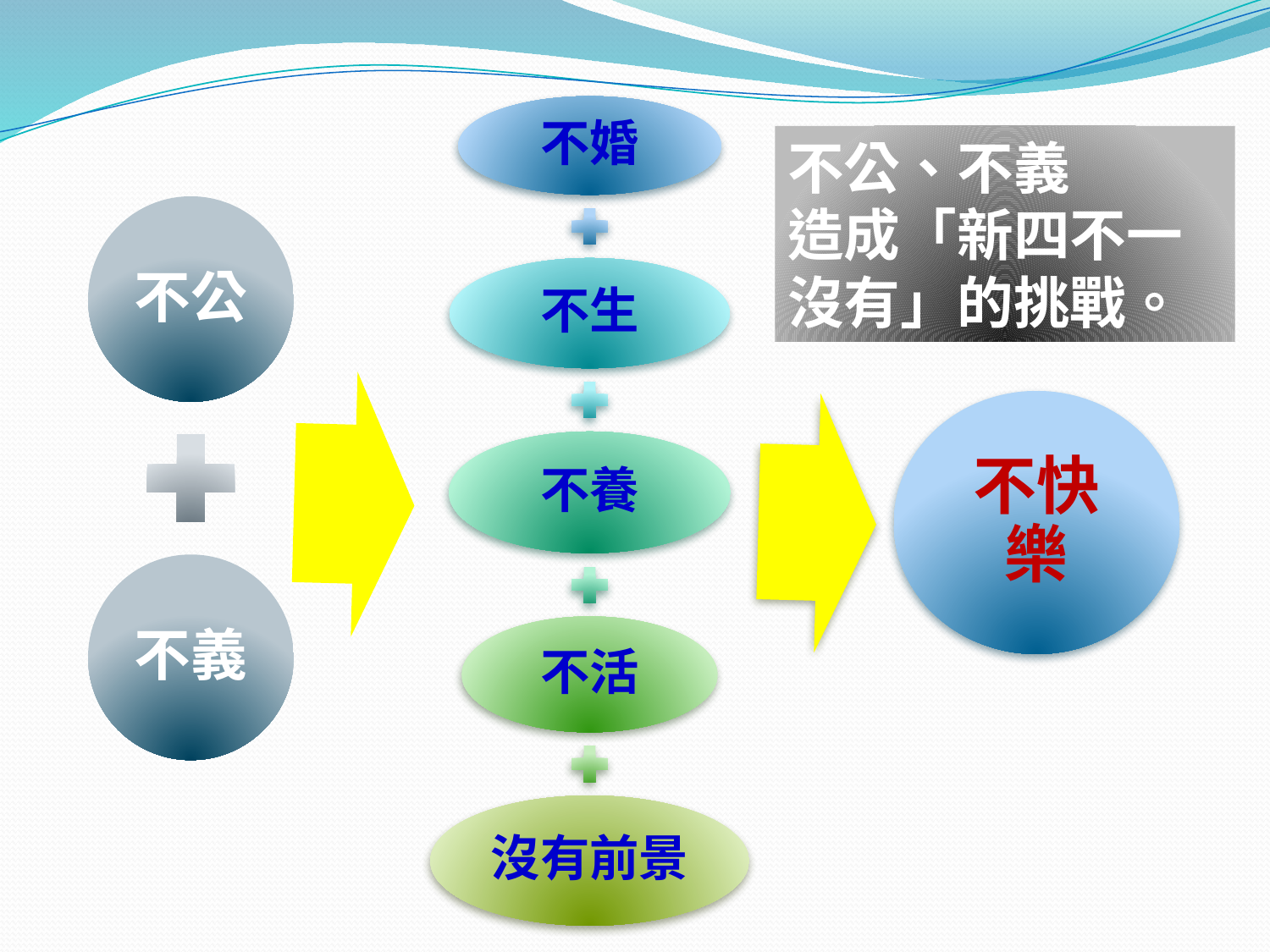

不婚

不生

不養

不活

沒有前景

不快樂
不公、不義
造成「新四不一沒有」的挑戰。
不公

不義